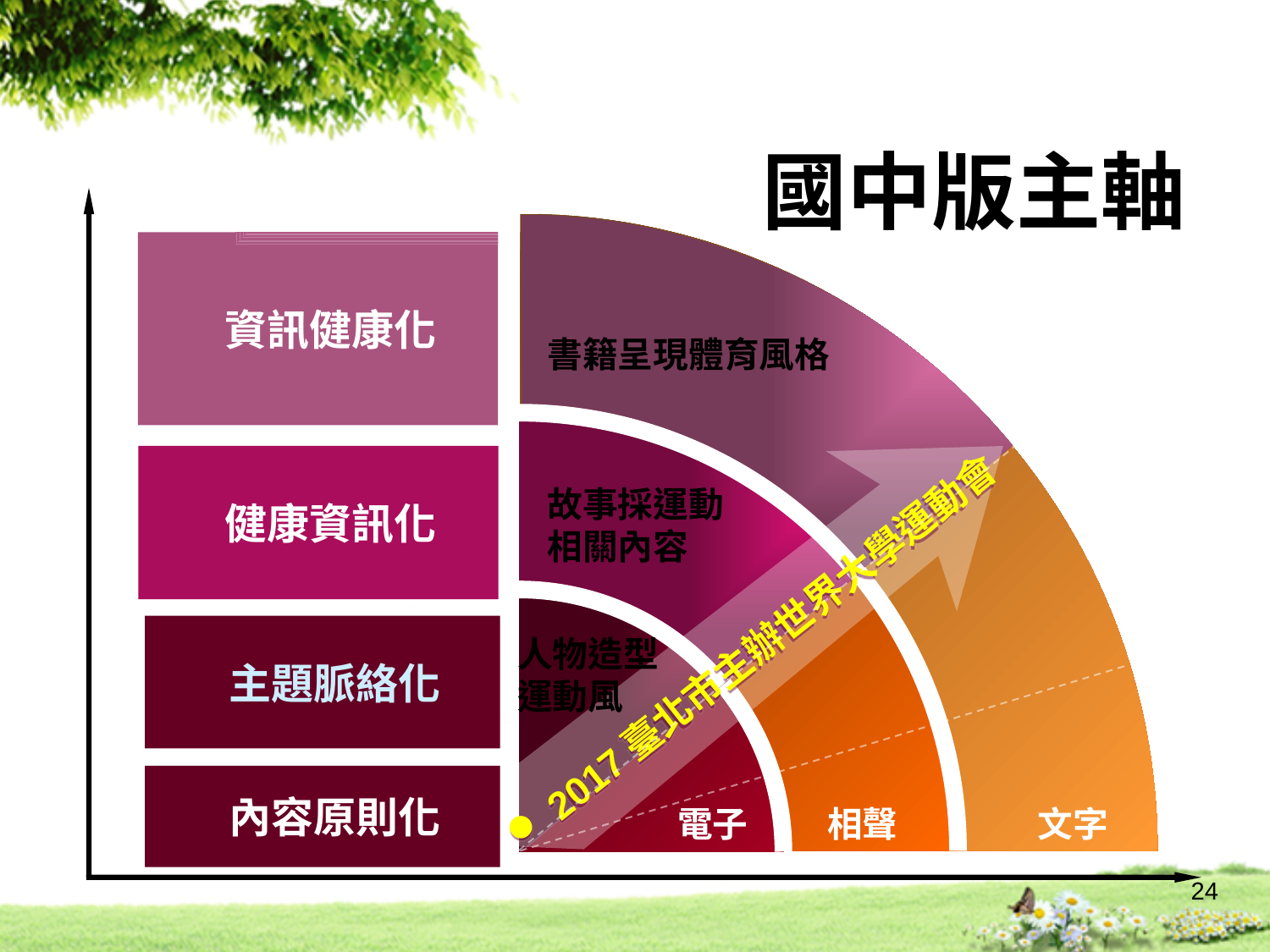

國中版主軸

資訊健康化
書籍呈現體育風格

健康資訊化

故事採運動
相關內容

主題脈絡化
 2017臺北市主辦世界大學運動會
人物造型運動風

內容原則化
電子
相聲
文字
24